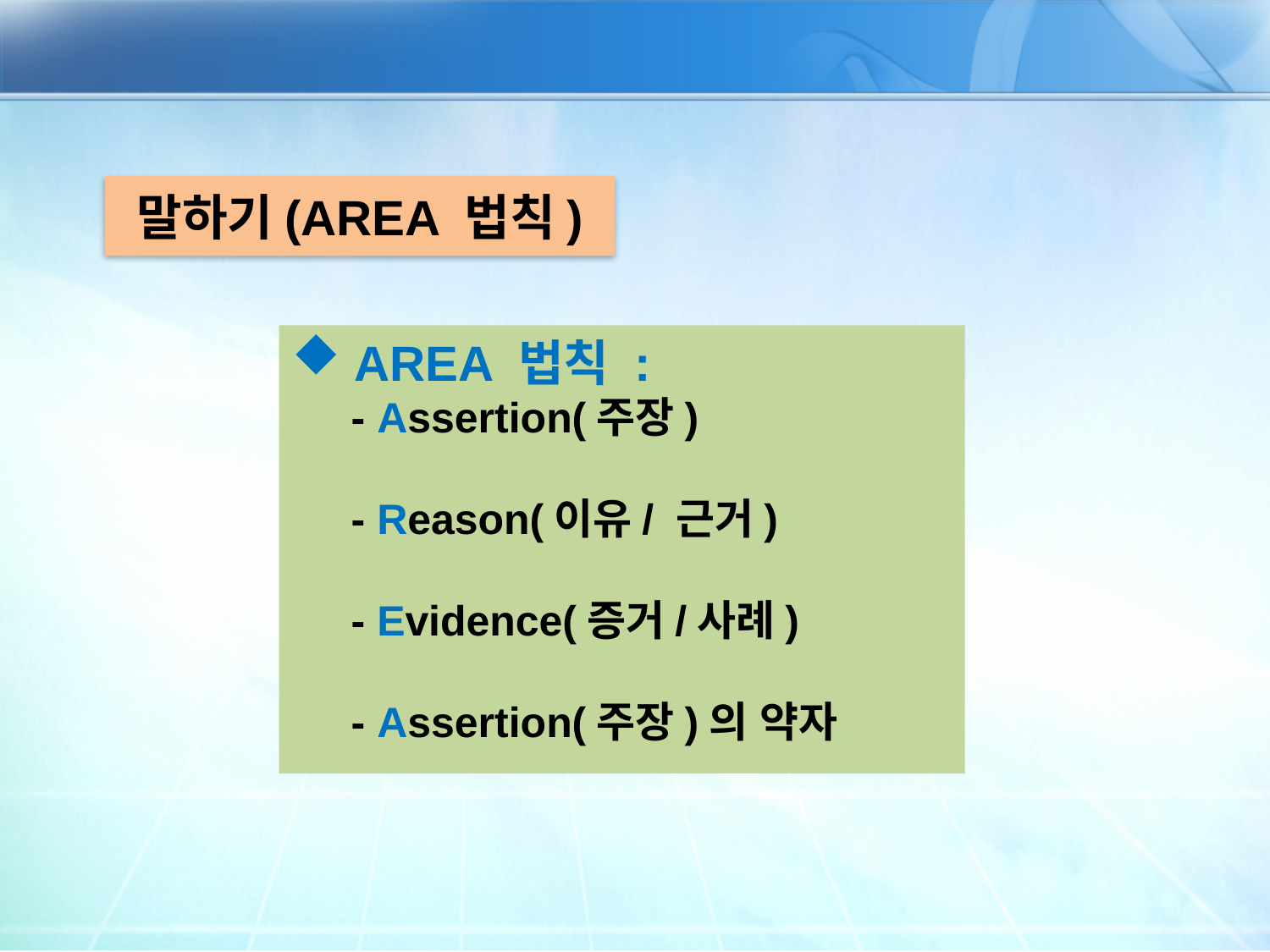

말하기(AREA 법칙)
 AREA 법칙 :
     - Assertion(주장)

     - Reason(이유/ 근거)

     - Evidence(증거/사례)

     - Assertion(주장)의 약자